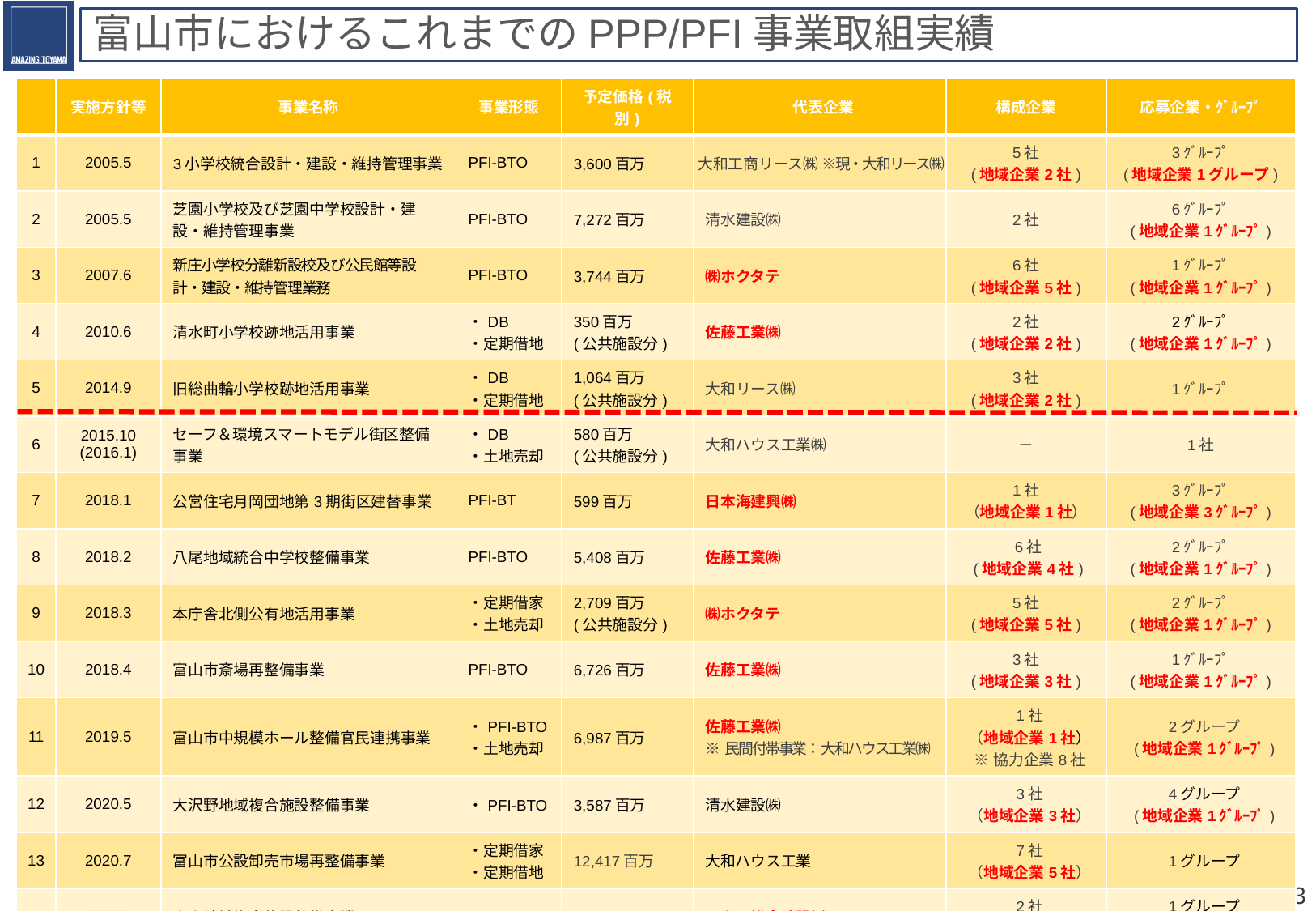

# 富山市におけるこれまでのPPP/PFI事業取組実績
|  | 実施方針等 | 事業名称 | 事業形態 | 予定価格(税別) | 代表企業 | 構成企業 | 応募企業・ｸﾞﾙｰﾌﾟ |
| --- | --- | --- | --- | --- | --- | --- | --- |
| 1 | 2005.5 | 3小学校統合設計・建設・維持管理事業 | PFI-BTO | 3,600百万 | 大和工商リース㈱ ※現・大和リース㈱ | 5社 (地域企業2社) | 3ｸﾞﾙｰﾌﾟ (地域企業1グループ) |
| 2 | 2005.5 | 芝園小学校及び芝園中学校設計・建設・維持管理事業 | PFI-BTO | 7,272百万 | 清水建設㈱ | 2社 | 6ｸﾞﾙｰﾌﾟ (地域企業1ｸﾞﾙｰﾌﾟ) |
| 3 | 2007.6 | 新庄小学校分離新設校及び公民館等設計・建設・維持管理業務 | PFI-BTO | 3,744百万 | ㈱ホクタテ | 6社 (地域企業5社) | 1ｸﾞﾙｰﾌﾟ (地域企業1ｸﾞﾙｰﾌﾟ) |
| 4 | 2010.6 | 清水町小学校跡地活用事業 | ・DB ・定期借地 | 350百万 (公共施設分) | 佐藤工業㈱ | 2社 (地域企業2社) | 2ｸﾞﾙｰﾌﾟ (地域企業1ｸﾞﾙｰﾌﾟ) |
| 5 | 2014.9 | 旧総曲輪小学校跡地活用事業 | ・DB ・定期借地 | 1,064百万 (公共施設分) | 大和リース㈱ | 3社 (地域企業2社) | 1ｸﾞﾙｰﾌﾟ |
| 6 | 2015.10 (2016.1) | セーフ＆環境スマートモデル街区整備事業 | ・DB ・土地売却 | 580百万 (公共施設分) | 大和ハウス工業㈱ | － | 1社 |
| 7 | 2018.1 | 公営住宅月岡団地第3期街区建替事業 | PFI-BT | 599百万 | 日本海建興㈱ | 1社 （地域企業1社） | 3ｸﾞﾙｰﾌﾟ (地域企業3ｸﾞﾙｰﾌﾟ) |
| 8 | 2018.2 | 八尾地域統合中学校整備事業 | PFI-BTO | 5,408百万 | 佐藤工業㈱ | 6社 (地域企業4社) | 2ｸﾞﾙｰﾌﾟ (地域企業1ｸﾞﾙｰﾌﾟ) |
| 9 | 2018.3 | 本庁舎北側公有地活用事業 | ・定期借家 ・土地売却 | 2,709百万 (公共施設分) | ㈱ホクタテ | 5社 (地域企業5社) | 2ｸﾞﾙｰﾌﾟ (地域企業1ｸﾞﾙｰﾌﾟ) |
| 10 | 2018.4 | 富山市斎場再整備事業 | PFI-BTO | 6,726百万 | 佐藤工業㈱ | 3社 (地域企業3社) | 1ｸﾞﾙｰﾌﾟ (地域企業1ｸﾞﾙｰﾌﾟ) |
| 11 | 2019.5 | 富山市中規模ホール整備官民連携事業 | ・PFI-BTO ・土地売却 | 6,987百万 | 佐藤工業㈱ ※民間付帯事業： 大和ハウス工業㈱ | 1社 （地域企業1社） ※協力企業8社 | 2グループ (地域企業1ｸﾞﾙｰﾌﾟ) |
| 12 | 2020.5 | 大沢野地域複合施設整備事業 | ・PFI-BTO | 3,587百万 | 清水建設㈱ | 3社 （地域企業3社） | 4グループ (地域企業1ｸﾞﾙｰﾌﾟ) |
| 13 | 2020.7 | 富山市公設卸売市場再整備事業 | ・定期借家 ・定期借地 | 12,417百万 | 大和ハウス工業 | 7社 （地域企業5社） | 1グループ |
| 14 | 2020.8 | 大山地域複合施設整備事業 | ・PFI-BTO | 2,127百万 | スター総合建設㈱ | 2社 （地域企業2社） | 1グループ (地域企業1ｸﾞﾙｰﾌﾟ) |
| 15 | 2022.9 | （仮称）水橋地区義務教育学校整備事業 | ・PFI-BTO | 10,759百万円 | 日本海建興㈱ | 5社 （地域企業5社） ※協力企業1社 | 3グループ (地域企業2ｸﾞﾙｰﾌﾟ) |